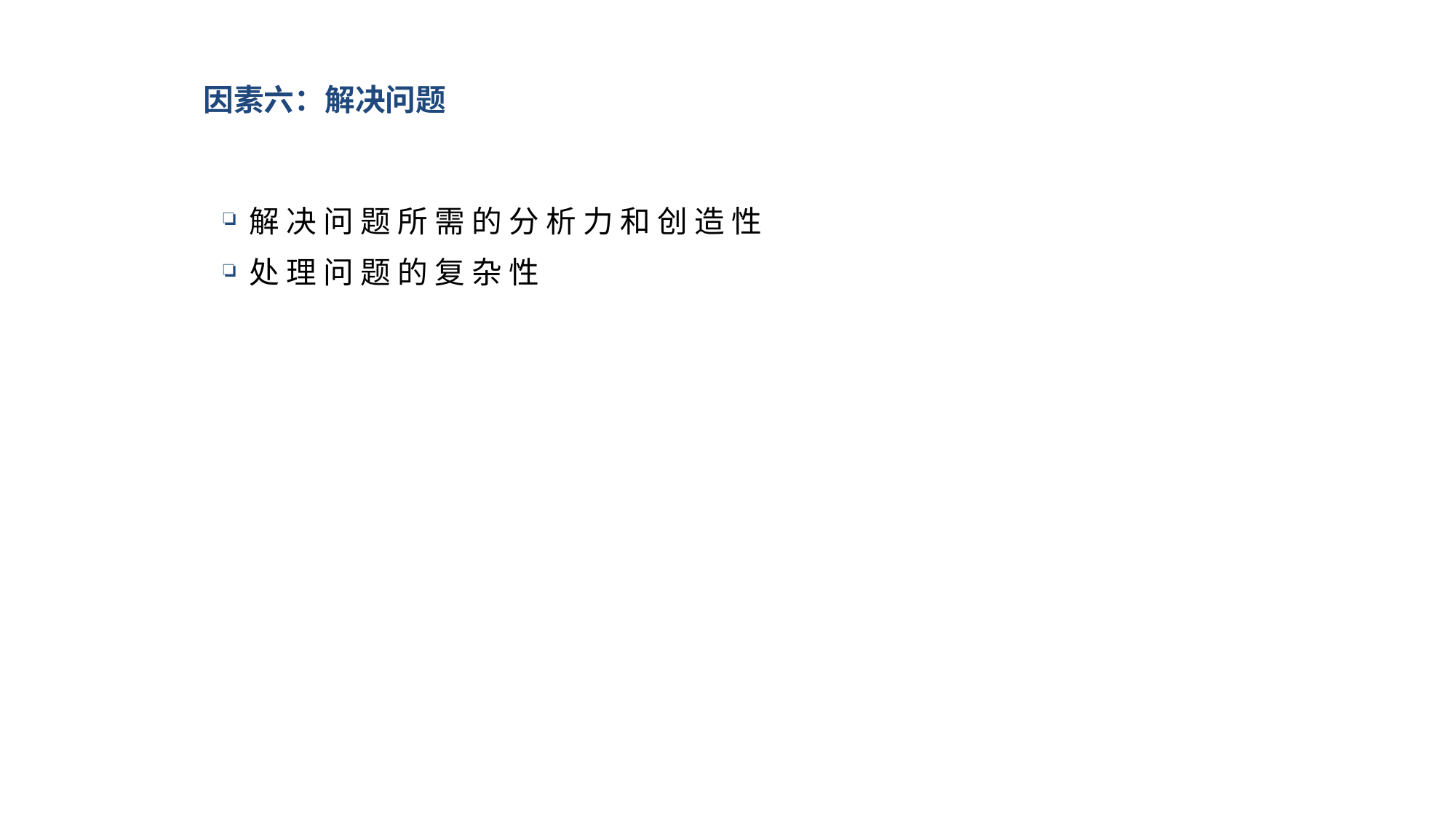

因素六：解决问题
解 决 问 题 所 需 的 分 析 力 和 创 造 性
处 理 问 题 的 复 杂 性